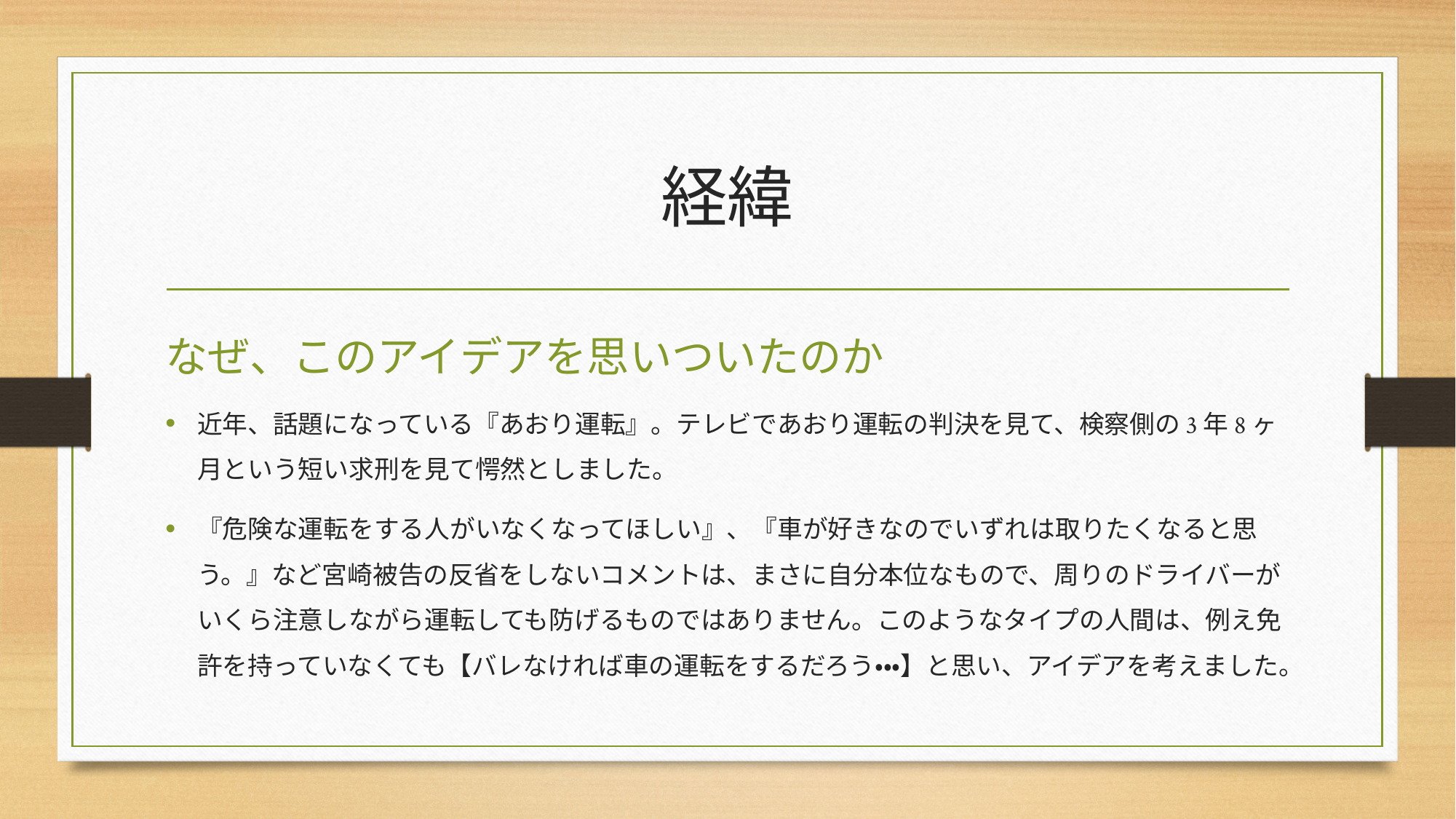

# 経緯
なぜ、このアイデアを思いついたのか
近年、話題になっている『あおり運転』。テレビであおり運転の判決を見て、検察側の3年8ヶ月という短い求刑を見て愕然としました。
『危険な運転をする人がいなくなってほしい』、『車が好きなのでいずれは取りたくなると思う。』など宮崎被告の反省をしないコメントは、まさに自分本位なもので、周りのドライバーがいくら注意しながら運転しても防げるものではありません。このようなタイプの人間は、例え免許を持っていなくても【バレなければ車の運転をするだろう・・・】と思い、アイデアを考えました。